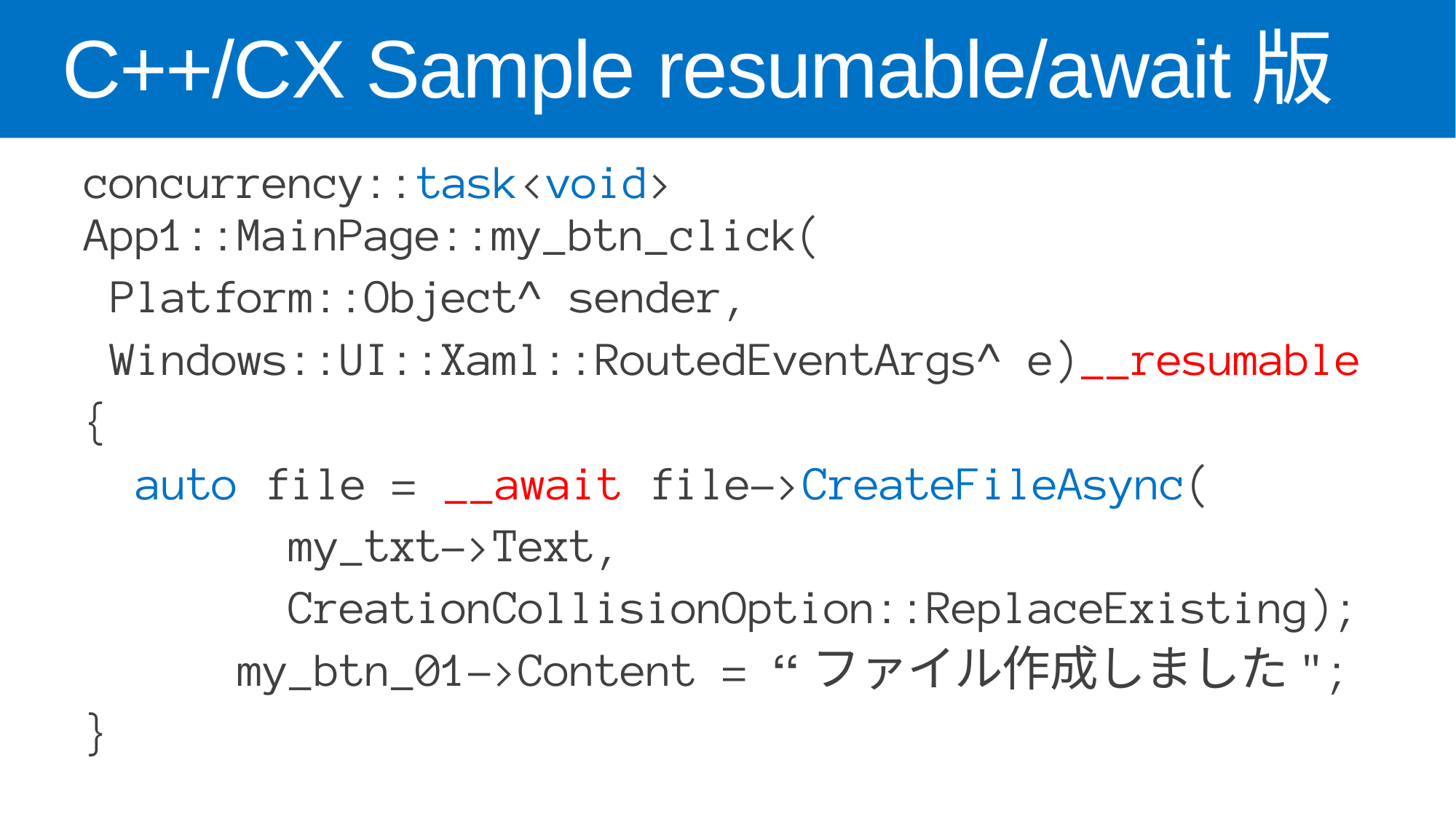

# C++/CX Sample resumable/await版
concurrency::task<void> App1::MainPage::my_btn_click(
 Platform::Object^ sender,
 Windows::UI::Xaml::RoutedEventArgs^ e)__resumable
{
  auto file = __await file->CreateFileAsync(
        my_txt->Text,
        CreationCollisionOption::ReplaceExisting);
      my_btn_01->Content = “ファイル作成しました";
}